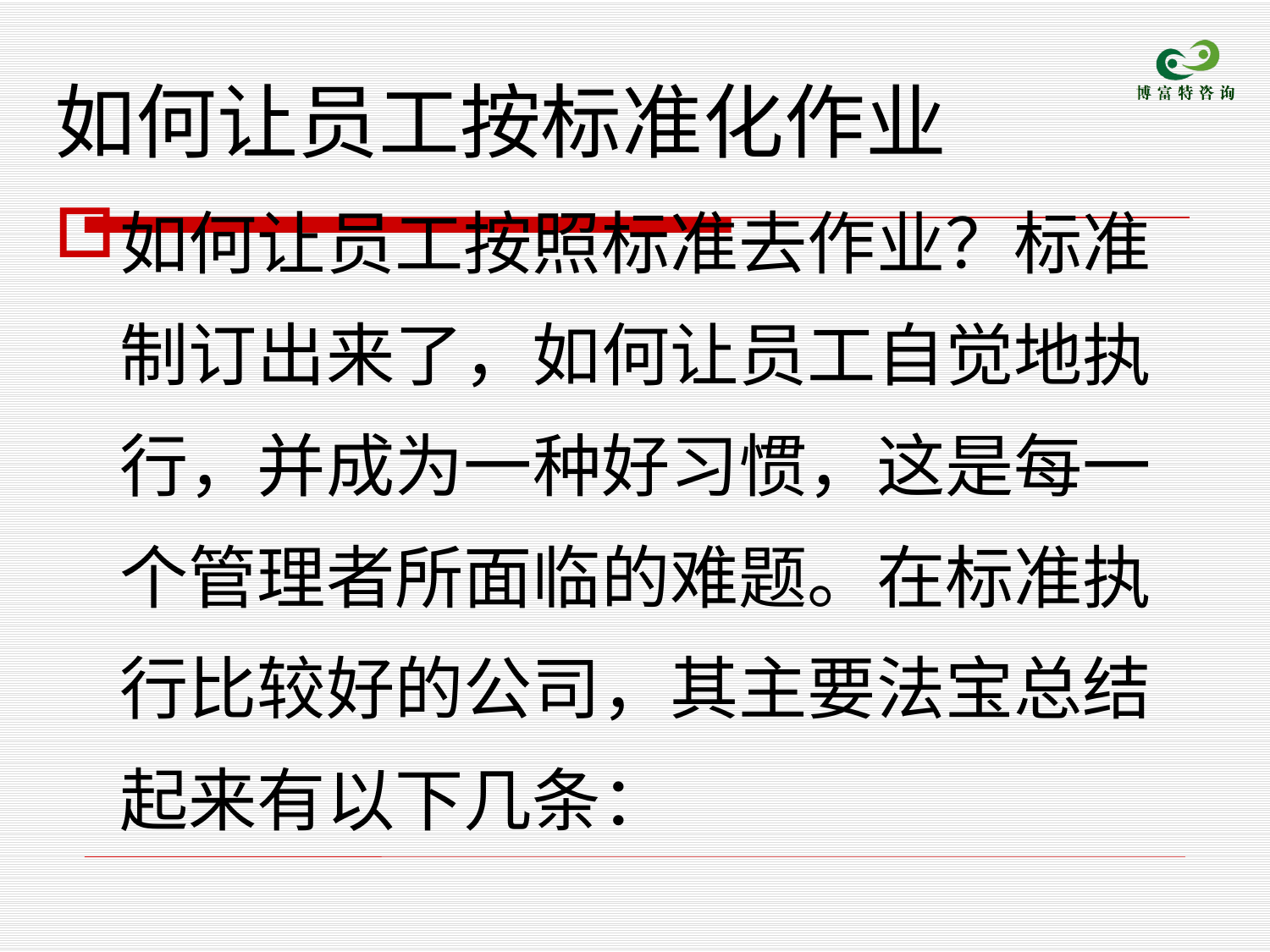

# 如何让员工按标准化作业

如何让员工按照标准去作业？标准制订出来了，如何让员工自觉地执行，并成为一种好习惯，这是每一个管理者所面临的难题。在标准执行比较好的公司，其主要法宝总结起来有以下几条：
591